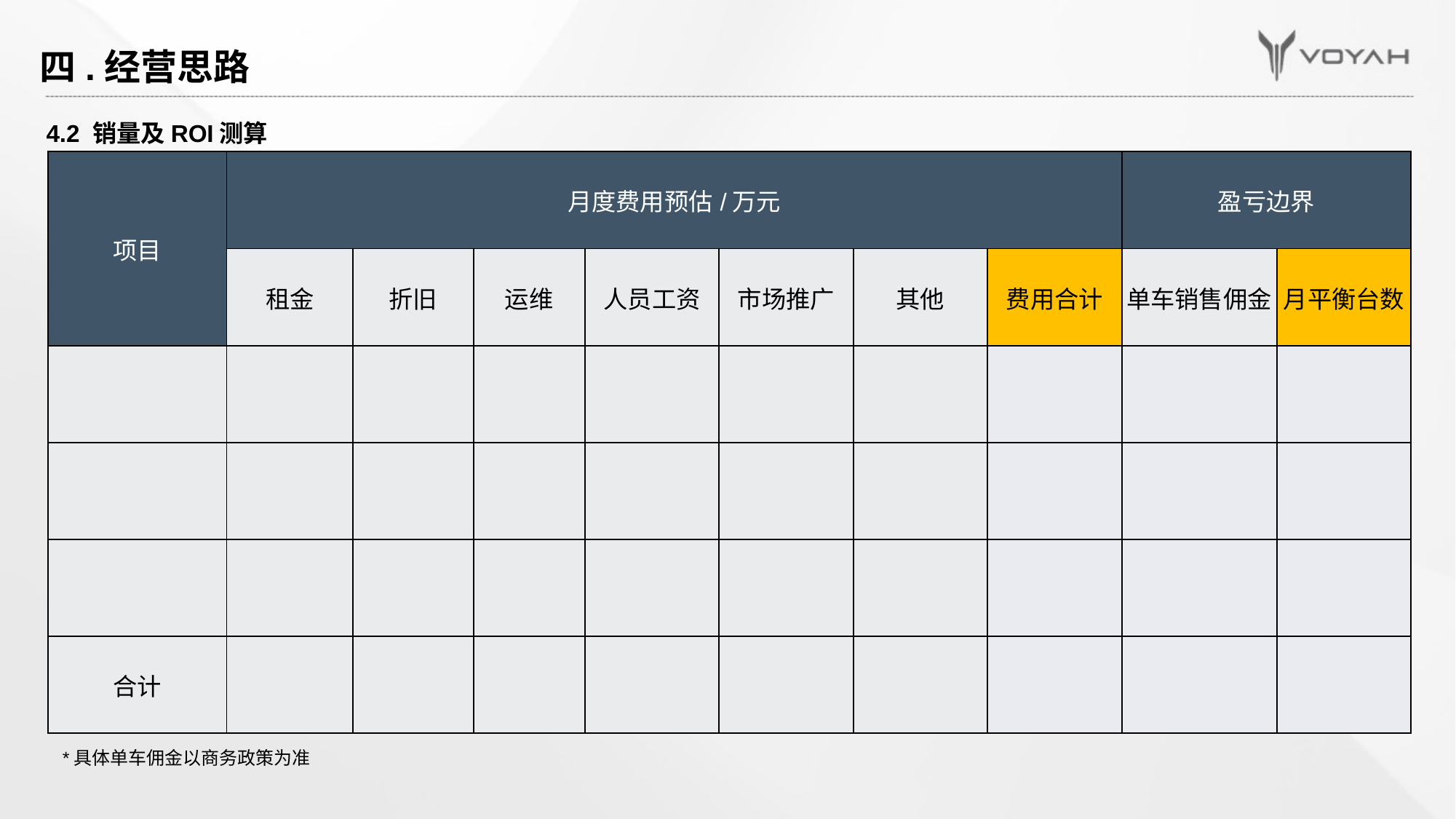

四.经营思路
# 4.2 销量及ROI测算
| 项目 | 月度费用预估/万元 |  |  |  |  |  |  | 盈亏边界 |  |
| --- | --- | --- | --- | --- | --- | --- | --- | --- | --- |
|  | 租金 | 折旧 | 运维 | 人员工资 | 市场推广 | 其他 | 费用合计 | 单车销售佣金 | 月平衡台数 |
|  |  |  |  |  |  |  |  |  |  |
|  |  |  |  |  |  |  |  |  |  |
|  |  |  |  |  |  |  |  |  |  |
| 合计 |  |  |  |  |  |  |  |  |  |
*具体单车佣金以商务政策为准